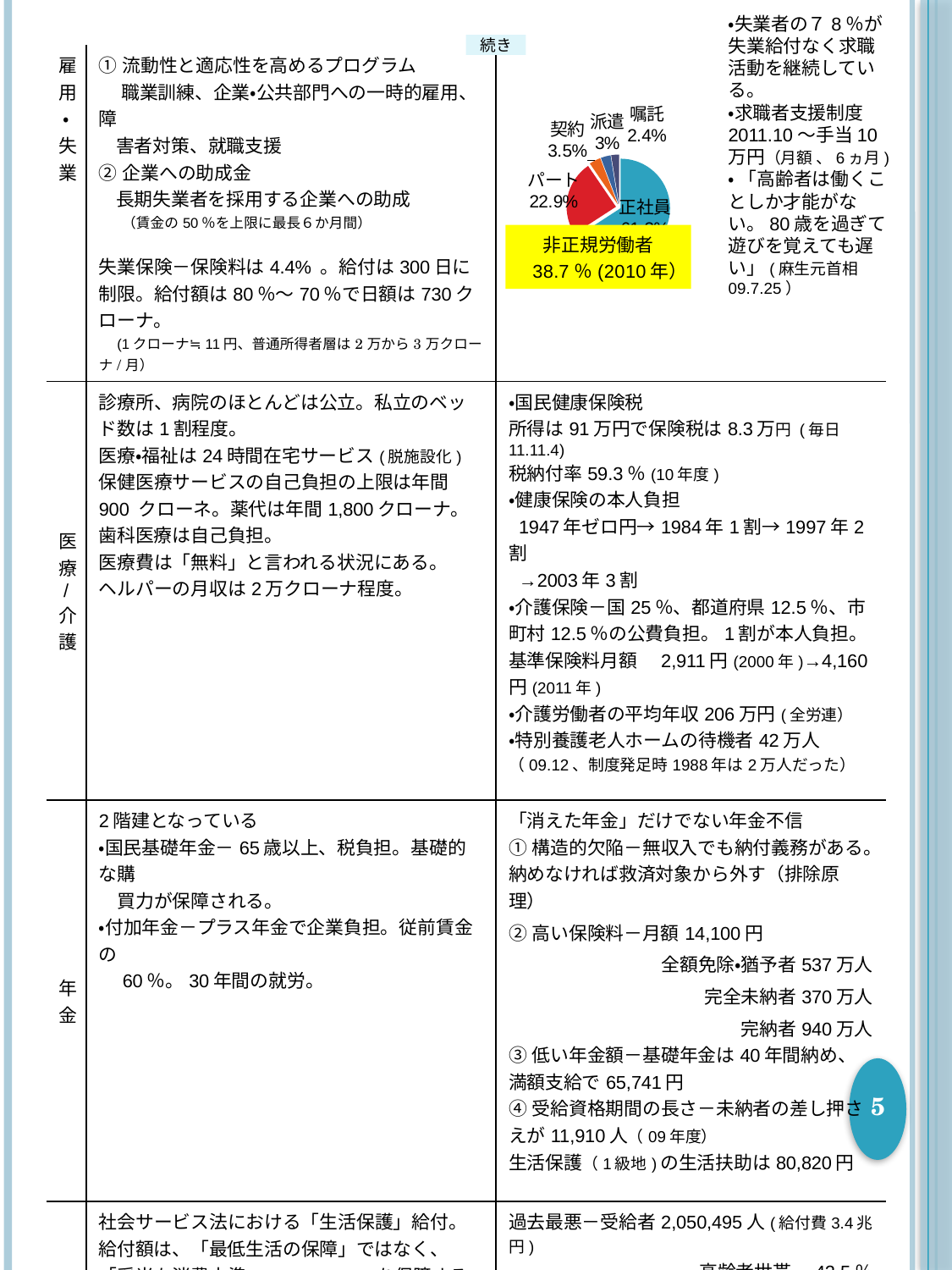

### Chart: 非正規労働者
　38.7％(2010年）

| Category | 売上高 |
|---|---|
| 正社員 | 61.3 |
| パート | 22.9 |
| 契約 | 3.5 |
| 派遣 | 3.0 |
| 嘱託 | 2.4 |
続き
| 雇用・失業 | ①流動性と適応性を高めるプログラム 　 職業訓練、企業・公共部門への一時的雇用、障 害者対策、就職支援 ②企業への助成金 長期失業者を採用する企業への助成 （賃金の50％を上限に最長６か月間） 失業保険－保険料は4.4% 。給付は300日に制限。給付額は80％～70％で日額は730クローナ。 　(1クローナ≒11円、普通所得者層は2万から3万クローナ/月） |  |
| --- | --- | --- |
| 医療/ 介護 | 診療所、病院のほとんどは公立。私立のベッド数は1割程度。 医療・福祉は24時間在宅サービス(脱施設化) 保健医療サービスの自己負担の上限は年間900 クローネ。薬代は年間1,800クローナ。歯科医療は自己負担。 医療費は「無料」と言われる状況にある。 ヘルパーの月収は2万クローナ程度。 | ・国民健康保険税 所得は91万円で保険税は8.3万円 (毎日11.11.4) 税納付率59.3％(10年度) ・健康保険の本人負担 1947年ゼロ円→1984年1割→1997年2割 →2003年3割 ・介護保険－国25％、都道府県12.5％、市町村12.5％の公費負担。1割が本人負担。 基準保険料月額　2,911円(2000年)→4,160円(2011年) ・介護労働者の平均年収206万円(全労連） ・特別養護老人ホームの待機者42万人（09.12、制度発足時1988年は2万人だった） |
| 年金 | 2階建となっている ・国民基礎年金－65歳以上、税負担。基礎的な購 　買力が保障される。 ・付加年金－プラス年金で企業負担。従前賃金の 　60％。30年間の就労。 | 「消えた年金」だけでない年金不信 ①構造的欠陥－無収入でも納付義務がある。納めなければ救済対象から外す（排除原理） ②高い保険料－月額14,100円 　 全額免除・猶予者537万人 　　　　　　　　　完全未納者370万人 　　　　　　　　　完納者940万人 ③低い年金額－基礎年金は40年間納め、満額支給で65,741円 ④受給資格期間の長さ－未納者の差し押さえが11,910人（09年度） 生活保護（1級地)の生活扶助は80,820円 |
| 社会扶助 | 社会サービス法における「生活保護」給付。 給付額は、「最低生活の保障」ではなく、「妥当な消費水準」(消費庁が算定)を保障する。 | 過去最悪－受給者2,050,495人(給付費3.4兆円) 高齢者世帯　42.5％ 傷病・障害者世帯　32.8％ その他世帯　17.0％ 母子世帯7.6％ 医療、雇用、介護、年金など他の社会保障の「ほころび」を生活保護が支えている。 |
・失業者の７8％が失業給付なく求職活動を継続している。
・求職者支援制度
2011.10～手当10万円（月額 、6ヵ月)
・ 「高齢者は働くことしか才能がない。80歳を過ぎて遊びを覚えても遅い」(麻生元首相09.7.25）
5